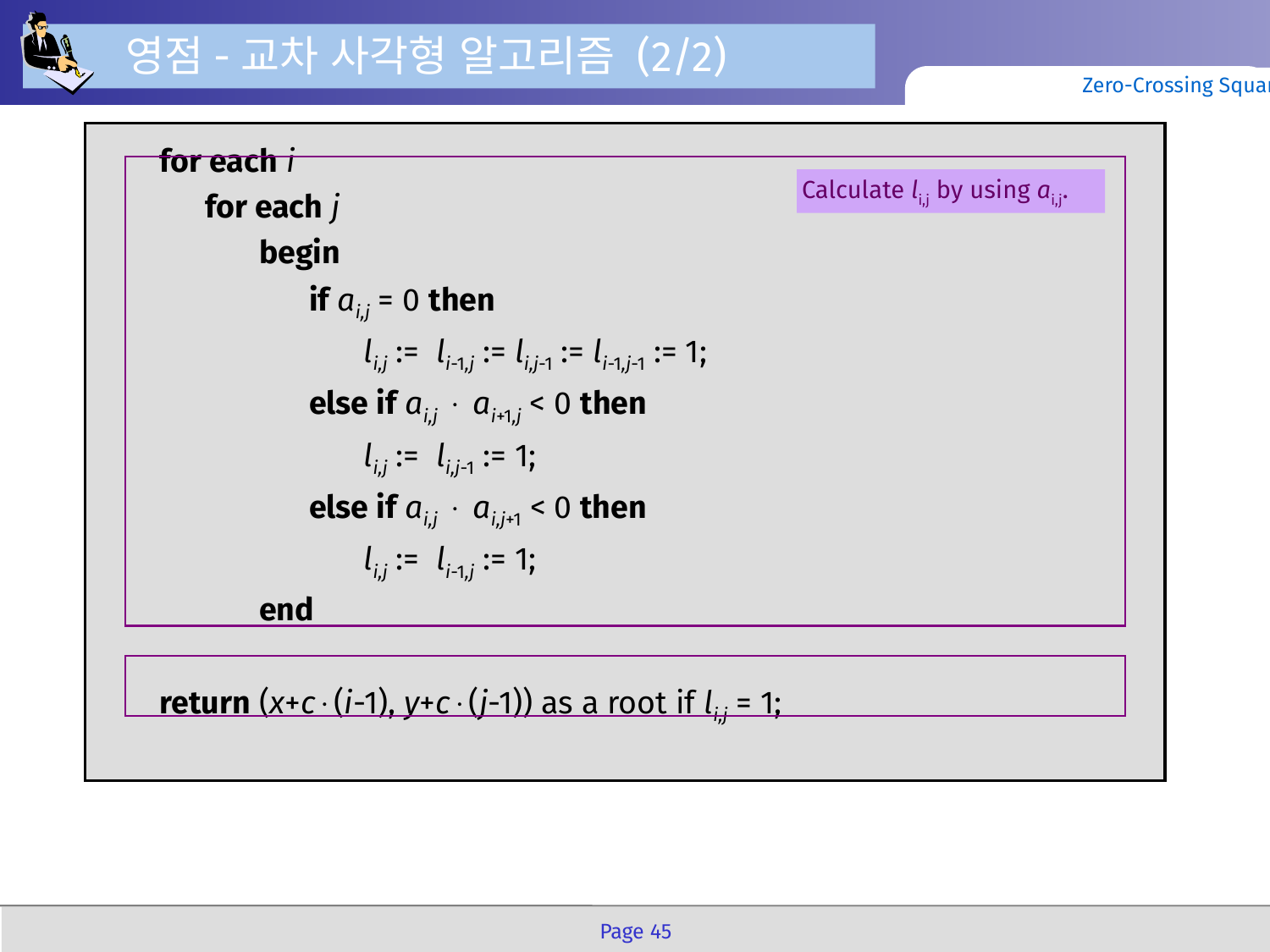

영점-교차 사각형 알고리즘 (2/2)
Zero-Crossing Squares
	for each i
		for each j
			begin
				if ai,j = 0 then
					li,j :=  li-1,j := li,j-1 := li-1,j-1 := 1;
				else if ai,j ⋅ ai+1,j < 0 then
					li,j :=  li,j-1 := 1;
				else if ai,j ⋅ ai,j+1 < 0 then
					li,j :=  li-1,j := 1;
			end

	return (x+c⋅(i-1), y+c⋅(j-1)) as a root if li,j = 1;

Calculate li,j by using ai,j.

Page 45